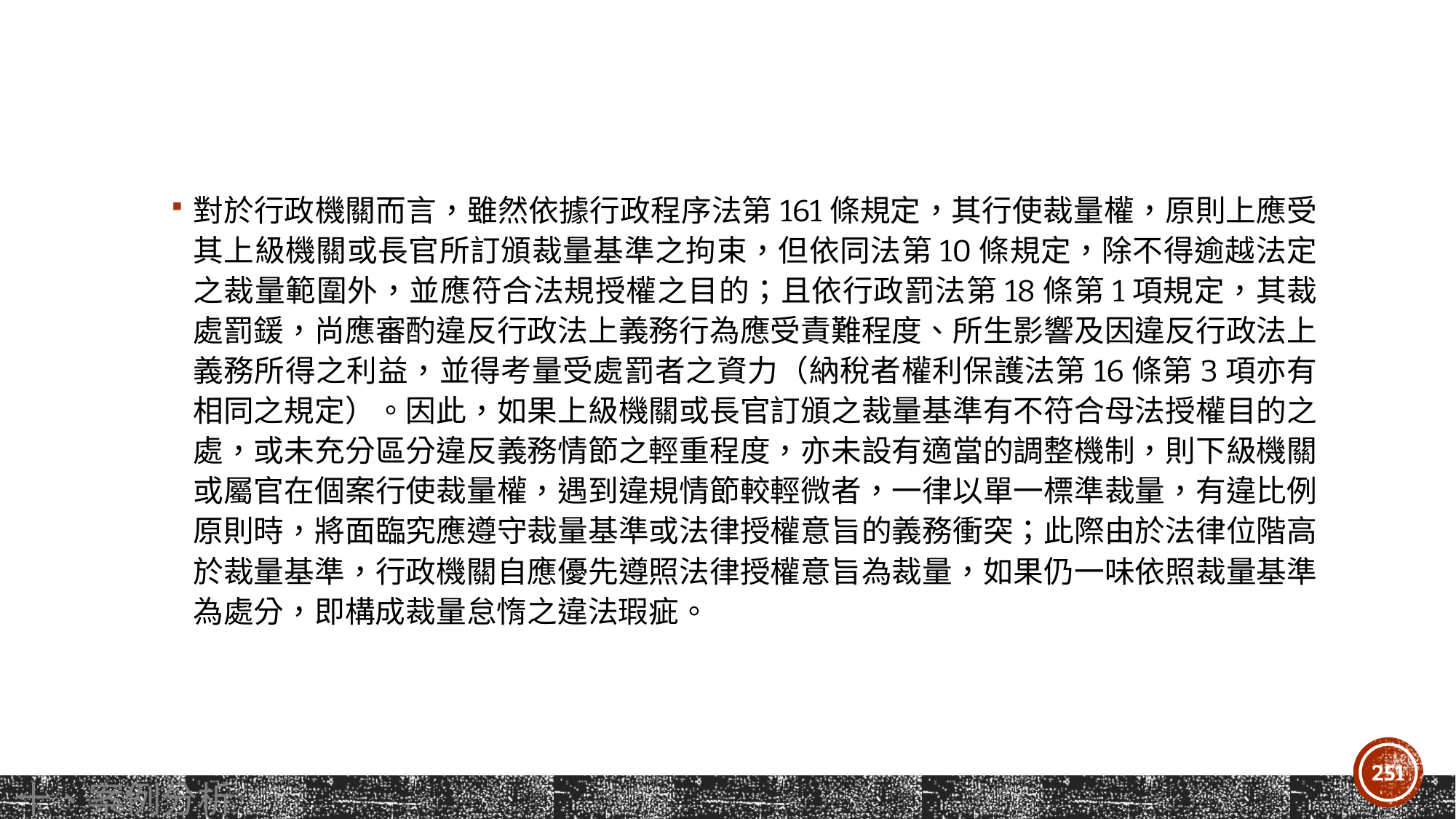

#

對於行政機關而言，雖然依據行政程序法第161條規定，其行使裁量權，原則上應受其上級機關或長官所訂頒裁量基準之拘束，但依同法第10條規定，除不得逾越法定之裁量範圍外，並應符合法規授權之目的；且依行政罰法第18條第1項規定，其裁處罰鍰，尚應審酌違反行政法上義務行為應受責難程度、所生影響及因違反行政法上義務所得之利益，並得考量受處罰者之資力（納稅者權利保護法第16條第3項亦有相同之規定）。因此，如果上級機關或長官訂頒之裁量基準有不符合母法授權目的之處，或未充分區分違反義務情節之輕重程度，亦未設有適當的調整機制，則下級機關或屬官在個案行使裁量權，遇到違規情節較輕微者，一律以單一標準裁量，有違比例原則時，將面臨究應遵守裁量基準或法律授權意旨的義務衝突；此際由於法律位階高於裁量基準，行政機關自應優先遵照法律授權意旨為裁量，如果仍一味依照裁量基準為處分，即構成裁量怠惰之違法瑕疵。
251